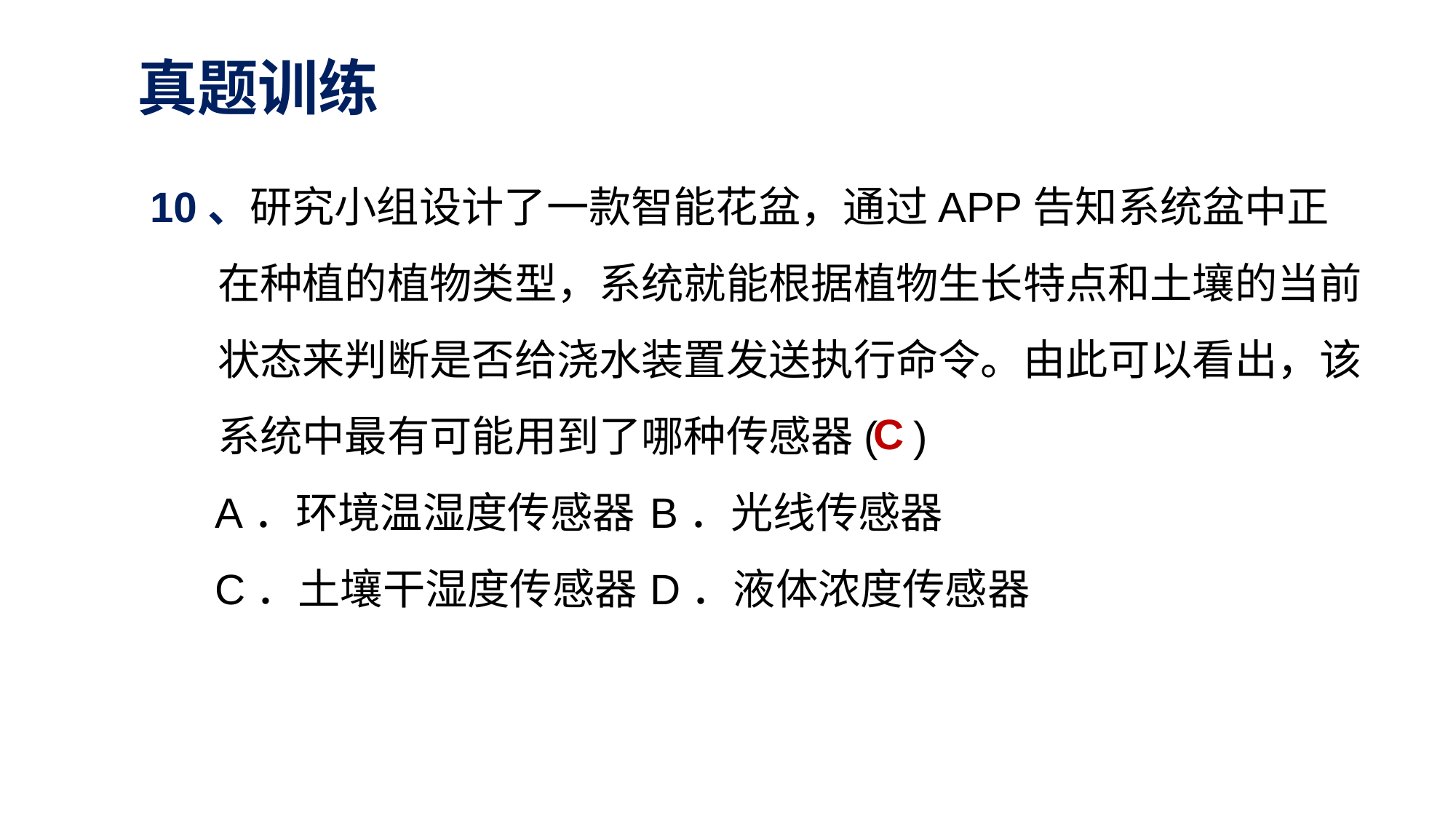

真题训练
10、研究小组设计了一款智能花盆，通过APP告知系统盆中正在种植的植物类型，系统就能根据植物生长特点和土壤的当前状态来判断是否给浇水装置发送执行命令。由此可以看出，该系统中最有可能用到了哪种传感器(   )
A．环境温湿度传感器	B．光线传感器
C．土壤干湿度传感器	D．液体浓度传感器
C